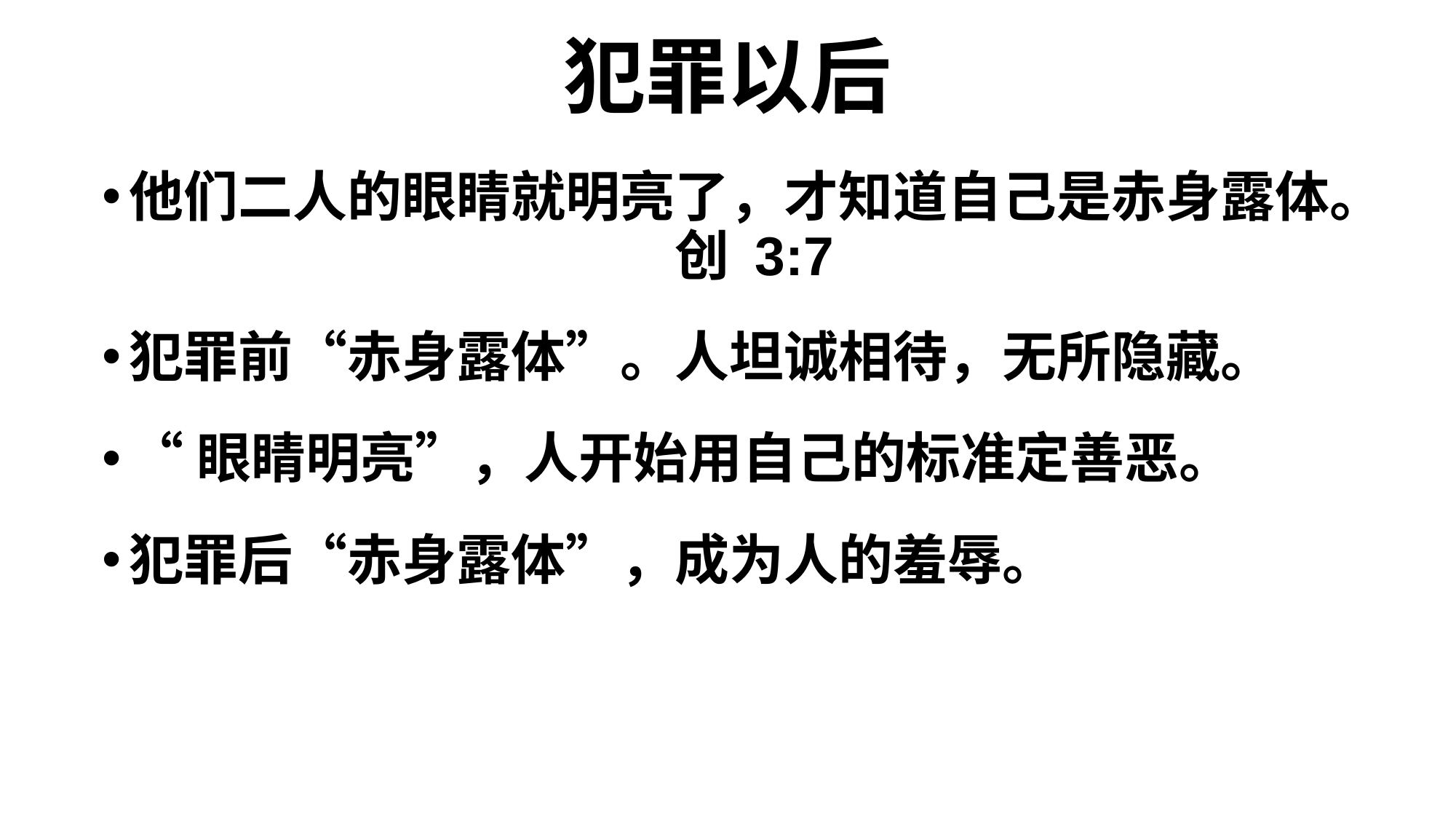

# 犯罪以后
他们二人的眼睛就明亮了，才知道自己是赤身露体。					创 3:7
犯罪前“赤身露体”。人坦诚相待，无所隐藏。
“眼睛明亮”，人开始用自己的标准定善恶。
犯罪后“赤身露体”，成为人的羞辱。